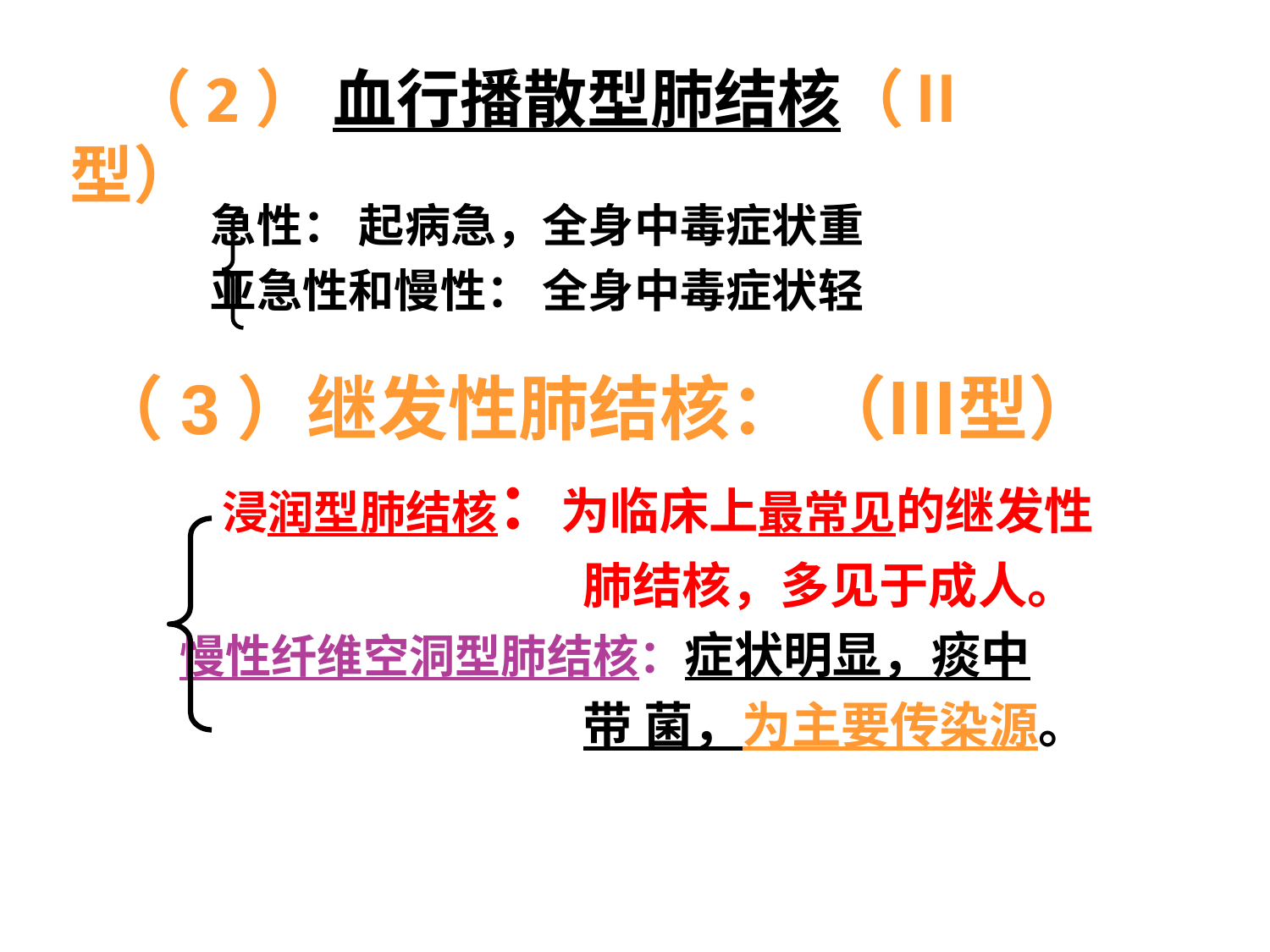

# （2） 血行播散型肺结核（Ⅱ型）
               急性： 起病急，全身中毒症状重
               亚急性和慢性： 全身中毒症状轻

  （3）继发性肺结核： （Ⅲ型）
          浸润型肺结核：为临床上最常见的继发性
                                               肺结核，多见于成人。
            慢性纤维空洞型肺结核：症状明显，痰中
                                               带 菌，为主要传染源。